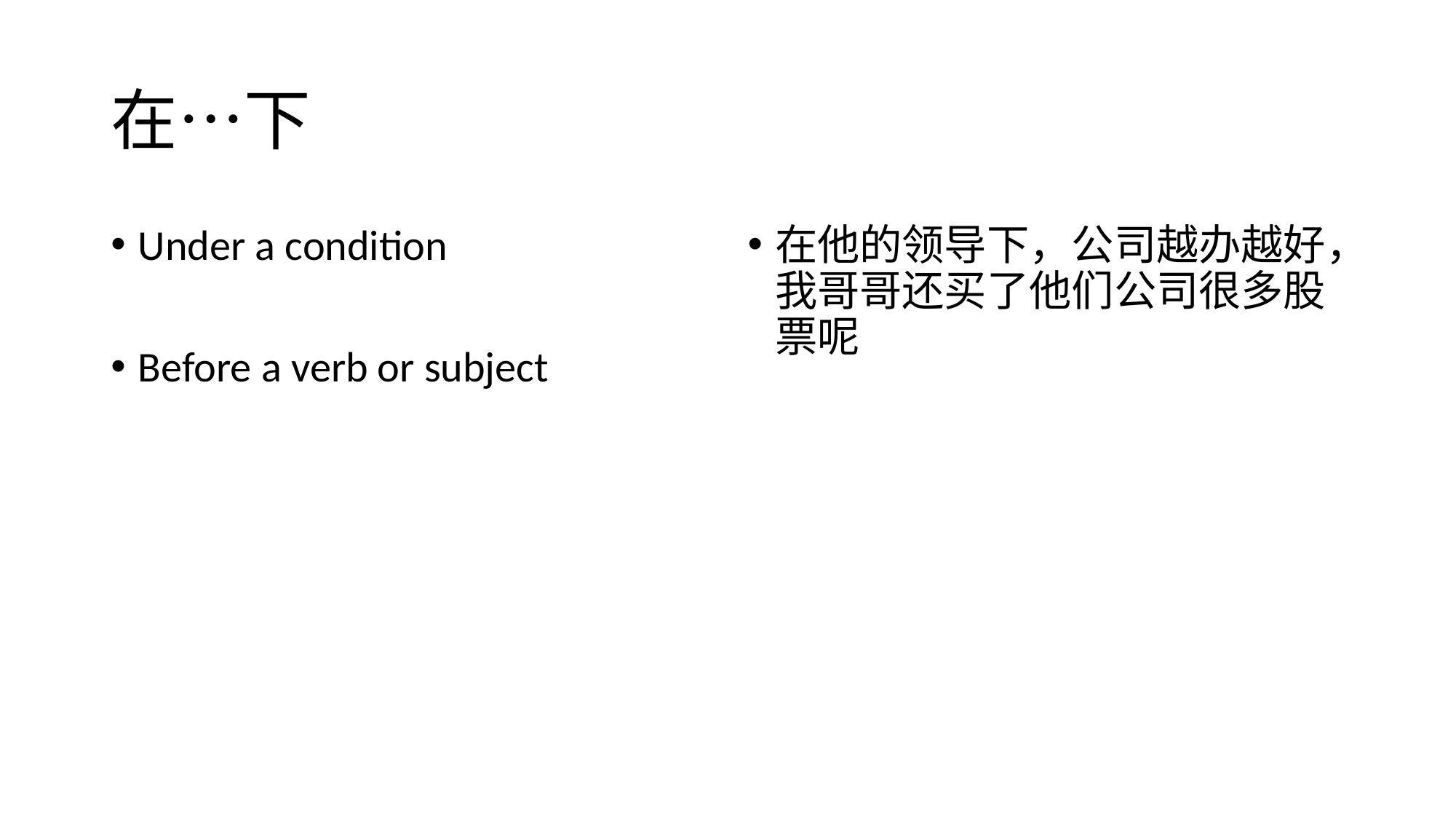

# 在…下
Under a condition

Before a verb or subject
在他的领导下，公司越办越好，我哥哥还买了他们公司很多股票呢